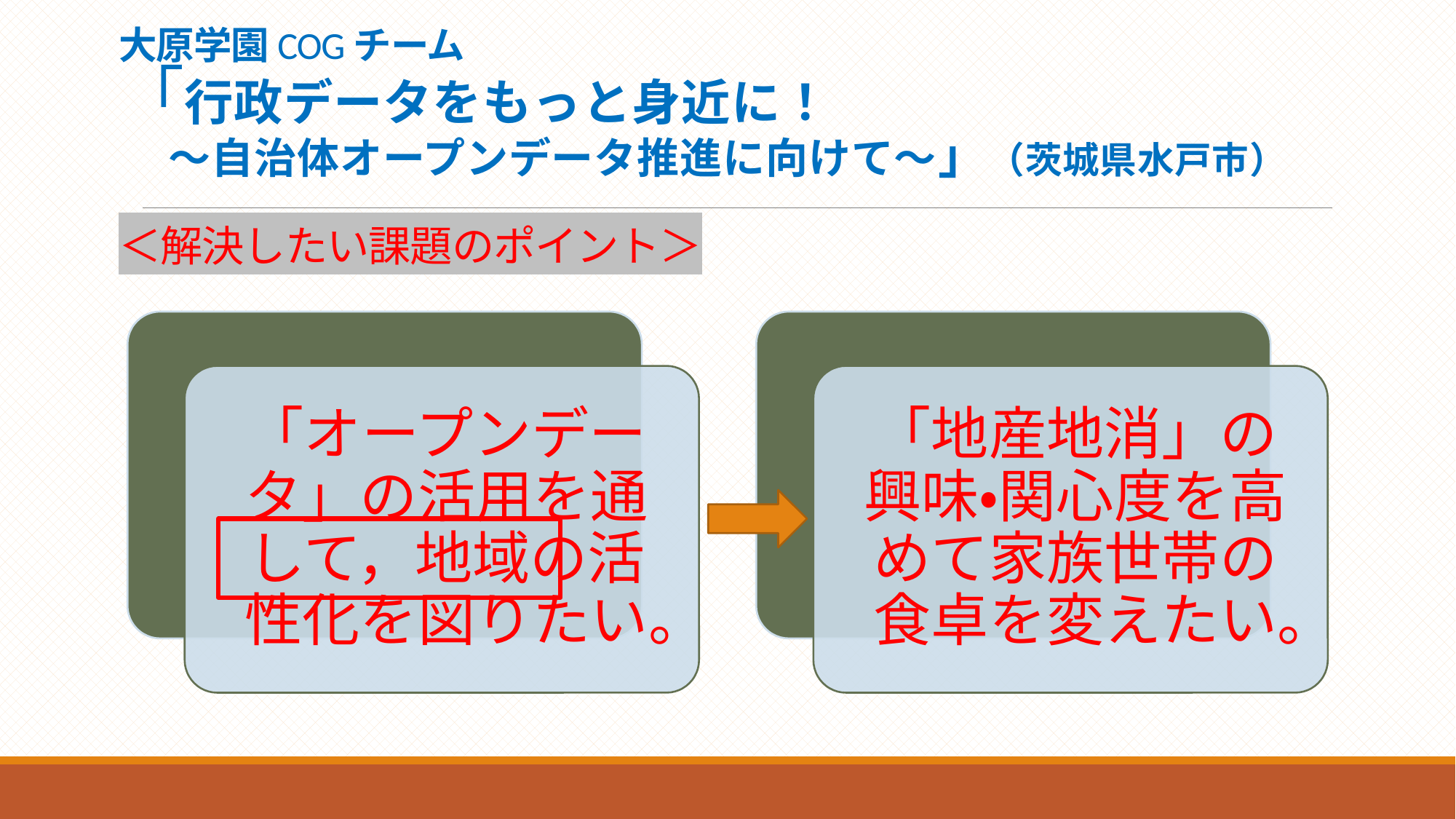

# 大原学園COGチーム 「行政データをもっと身近に！　　　　　　　　　 　～自治体オープンデータ推進に向けて～」（茨城県水戸市）
＜解決したい課題のポイント＞
「オープンデータ」の活用を通して，地域の活性化を図りたい。
「地産地消」の興味・関心度を高めて家族世帯の食卓を変えたい。